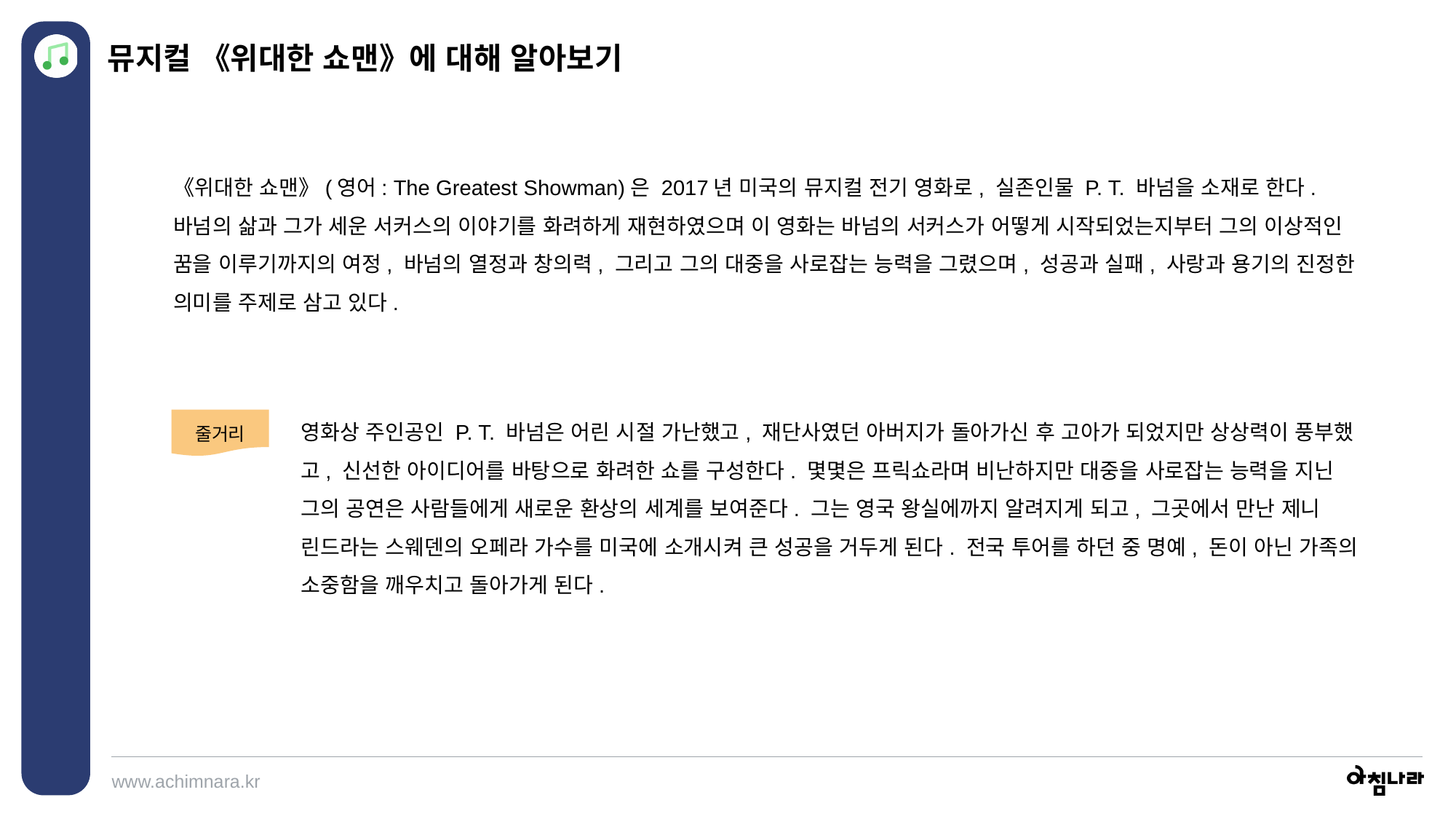

뮤지컬 《위대한 쇼맨》에 대해 알아보기
《위대한 쇼맨》(영어: The Greatest Showman)은 2017년 미국의 뮤지컬 전기 영화로, 실존인물 P. T. 바넘을 소재로 한다. 바넘의 삶과 그가 세운 서커스의 이야기를 화려하게 재현하였으며 이 영화는 바넘의 서커스가 어떻게 시작되었는지부터 그의 이상적인 꿈을 이루기까지의 여정, 바넘의 열정과 창의력, 그리고 그의 대중을 사로잡는 능력을 그렸으며, 성공과 실패, 사랑과 용기의 진정한 의미를 주제로 삼고 있다.
영화상 주인공인 P. T. 바넘은 어린 시절 가난했고, 재단사였던 아버지가 돌아가신 후 고아가 되었지만 상상력이 풍부했고, 신선한 아이디어를 바탕으로 화려한 쇼를 구성한다. 몇몇은 프릭쇼라며 비난하지만 대중을 사로잡는 능력을 지닌 그의 공연은 사람들에게 새로운 환상의 세계를 보여준다. 그는 영국 왕실에까지 알려지게 되고, 그곳에서 만난 제니 린드라는 스웨덴의 오페라 가수를 미국에 소개시켜 큰 성공을 거두게 된다. 전국 투어를 하던 중 명예, 돈이 아닌 가족의 소중함을 깨우치고 돌아가게 된다.
줄거리